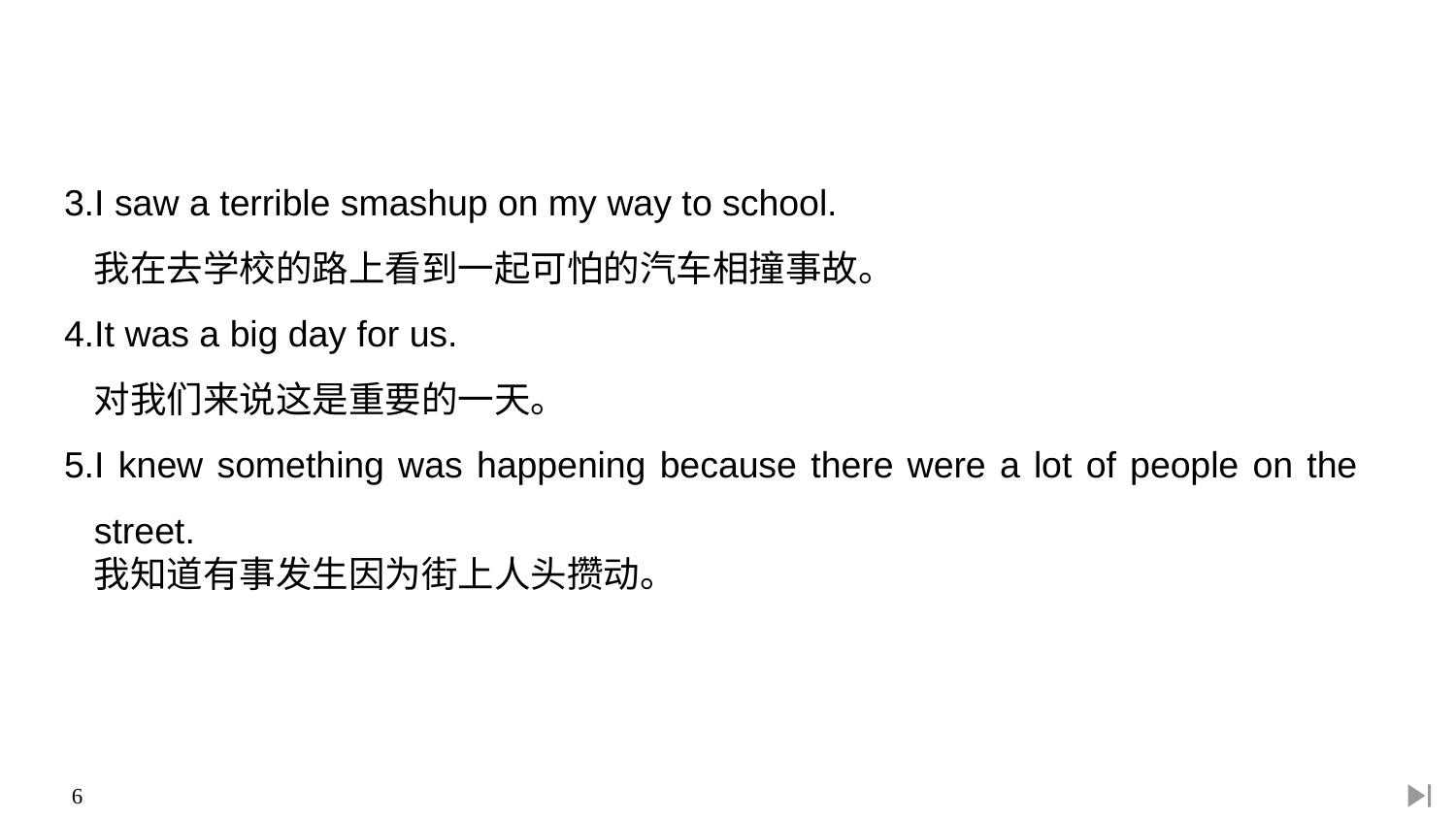

3.I saw a terrible smashup on my way to school.
	我在去学校的路上看到一起可怕的汽车相撞事故。
4.It was a big day for us.
	对我们来说这是重要的一天。
5.I knew something was happening because there were a lot of people on the street.
	我知道有事发生因为街上人头攒动。